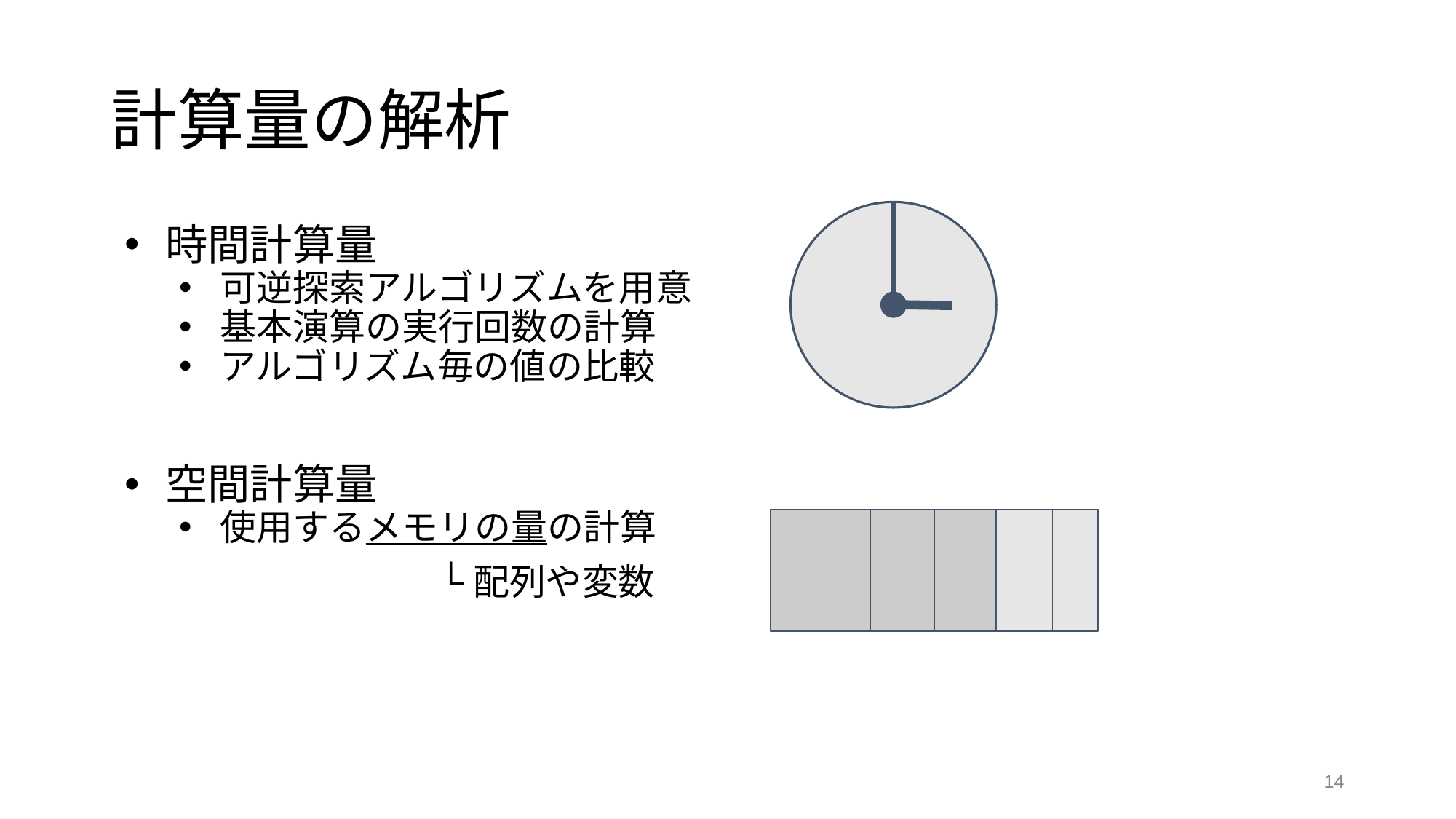

# 計算量の解析

時間計算量
可逆探索アルゴリズムを用意
基本演算の実行回数の計算
アルゴリズム毎の値の比較

空間計算量
使用するメモリの量の計算
└配列や変数

14